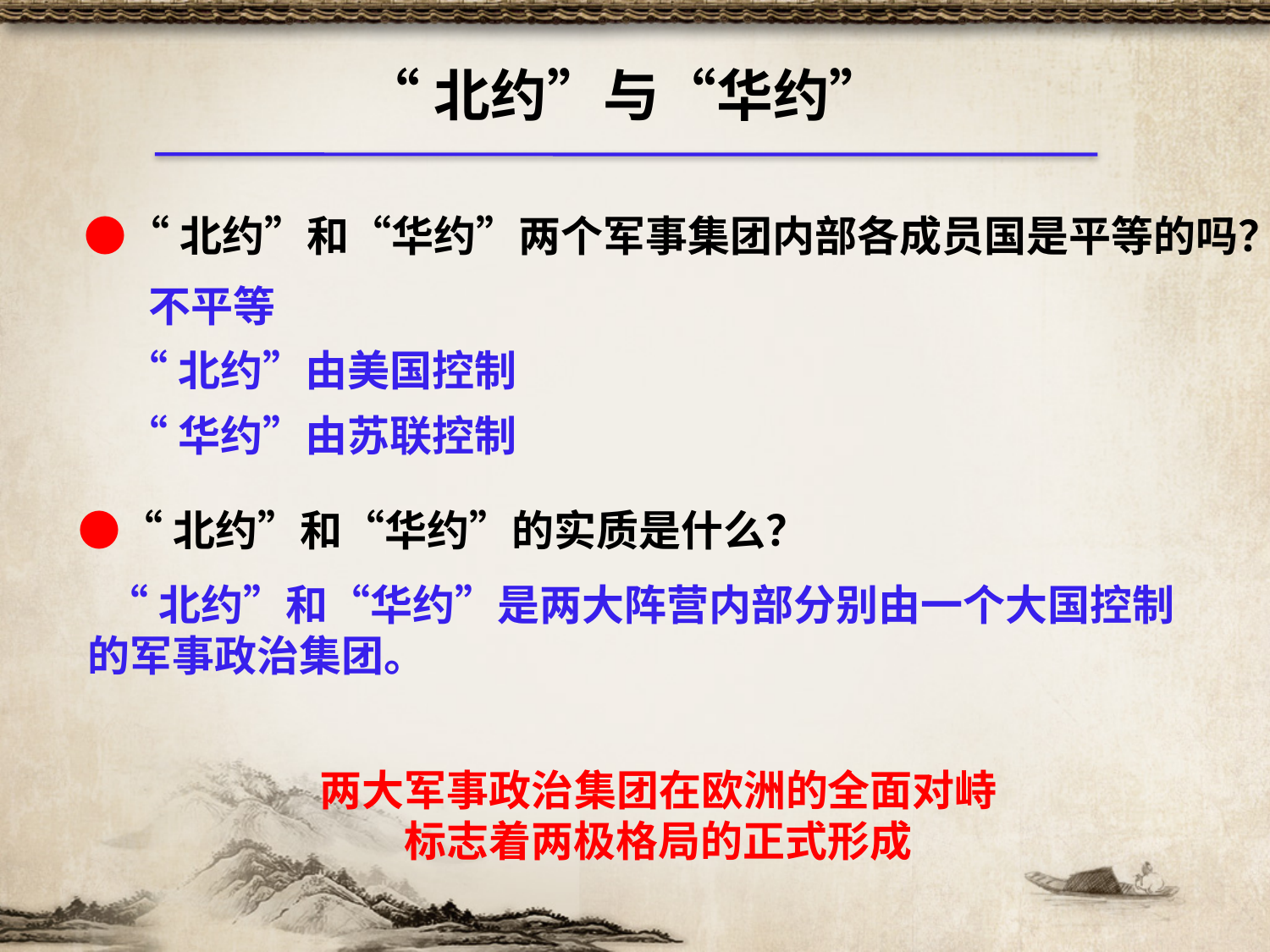

“北约”与“华约”
●“北约”和“华约”两个军事集团内部各成员国是平等的吗？
不平等
“北约”由美国控制
“华约”由苏联控制
●“北约”和“华约”的实质是什么？
  “北约”和“华约”是两大阵营内部分别由一个大国控制的军事政治集团。
两大军事政治集团在欧洲的全面对峙
标志着两极格局的正式形成